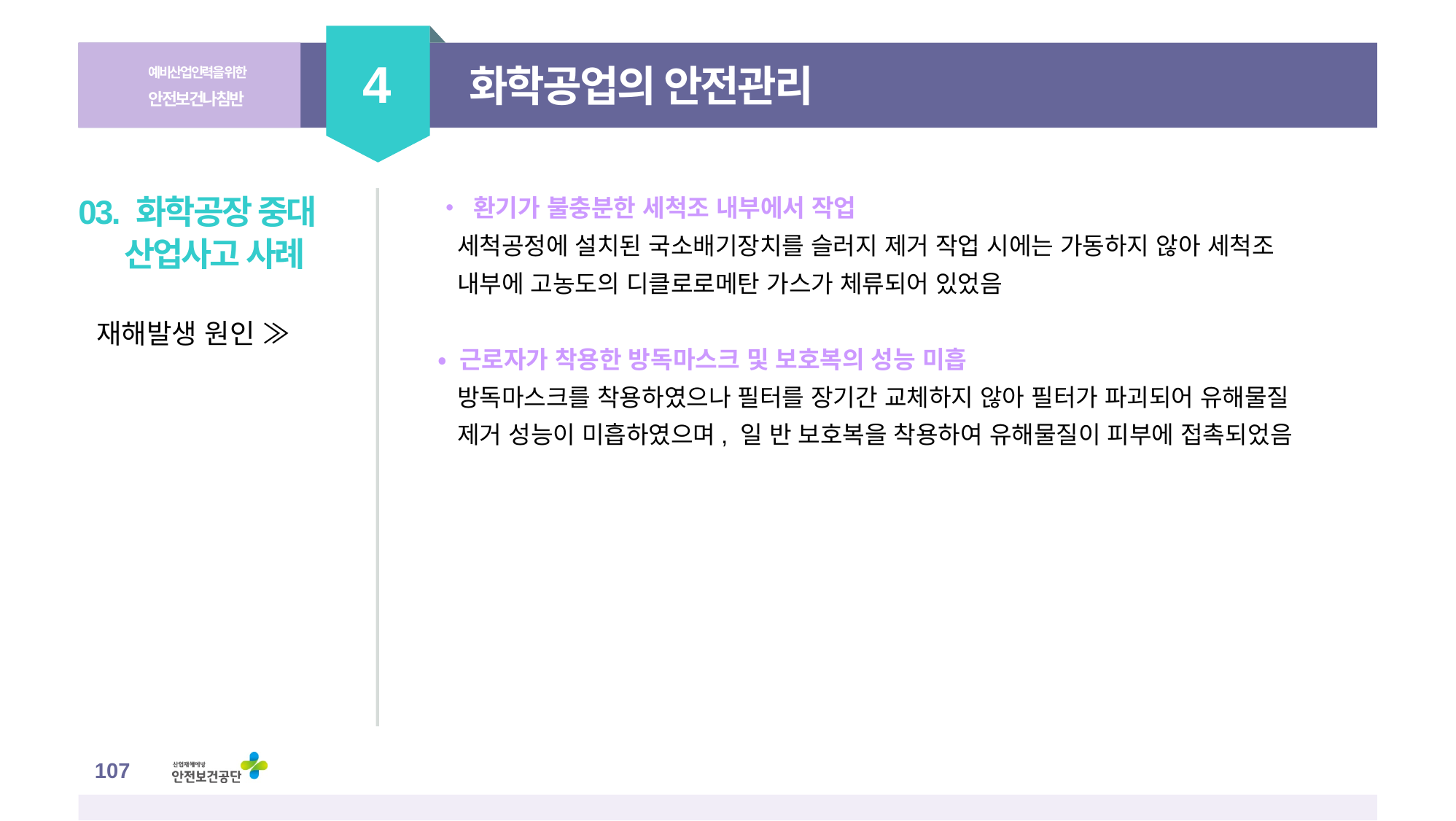

4
예비산업인력을 위한
안전보건나침반
화학공업의 안전관리
• 환기가 불충분한 세척조 내부에서 작업
  세척공정에 설치된 국소배기장치를 슬러지 제거 작업 시에는 가동하지 않아 세척조
  내부에 고농도의 디클로로메탄 가스가 체류되어 있었음

• 근로자가 착용한 방독마스크 및 보호복의 성능 미흡
  방독마스크를 착용하였으나 필터를 장기간 교체하지 않아 필터가 파괴되어 유해물질
  제거 성능이 미흡하였으며, 일 반 보호복을 착용하여 유해물질이 피부에 접촉되었음
03. 화학공장 중대 산업사고 사례
재해발생 원인 ≫